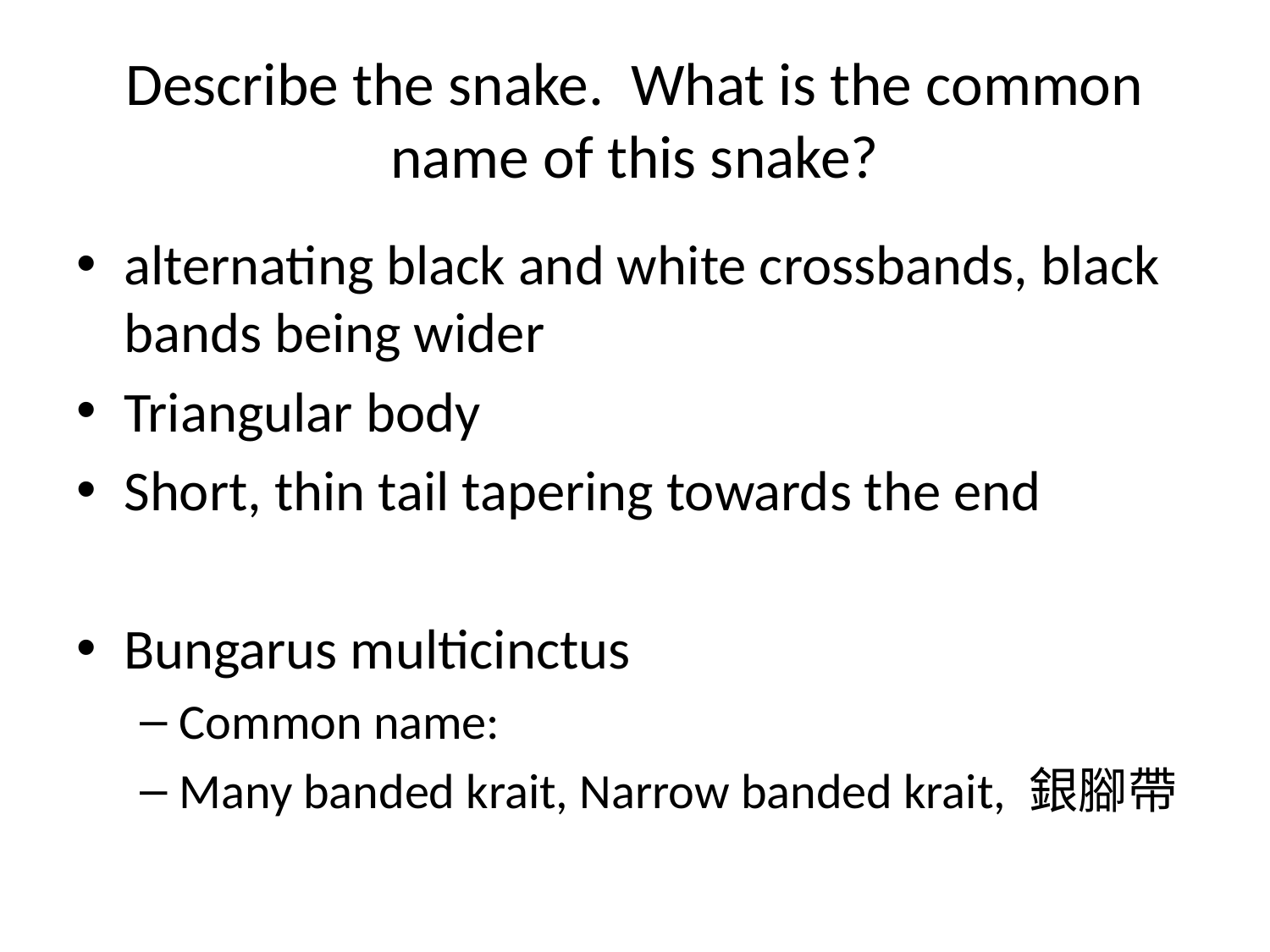

# Describe the snake.  What is the common name of this snake?
alternating black and white crossbands, black bands being wider
Triangular body
Short, thin tail tapering towards the end

Bungarus multicinctus
Common name:
Many banded krait, Narrow banded krait, 銀腳帶